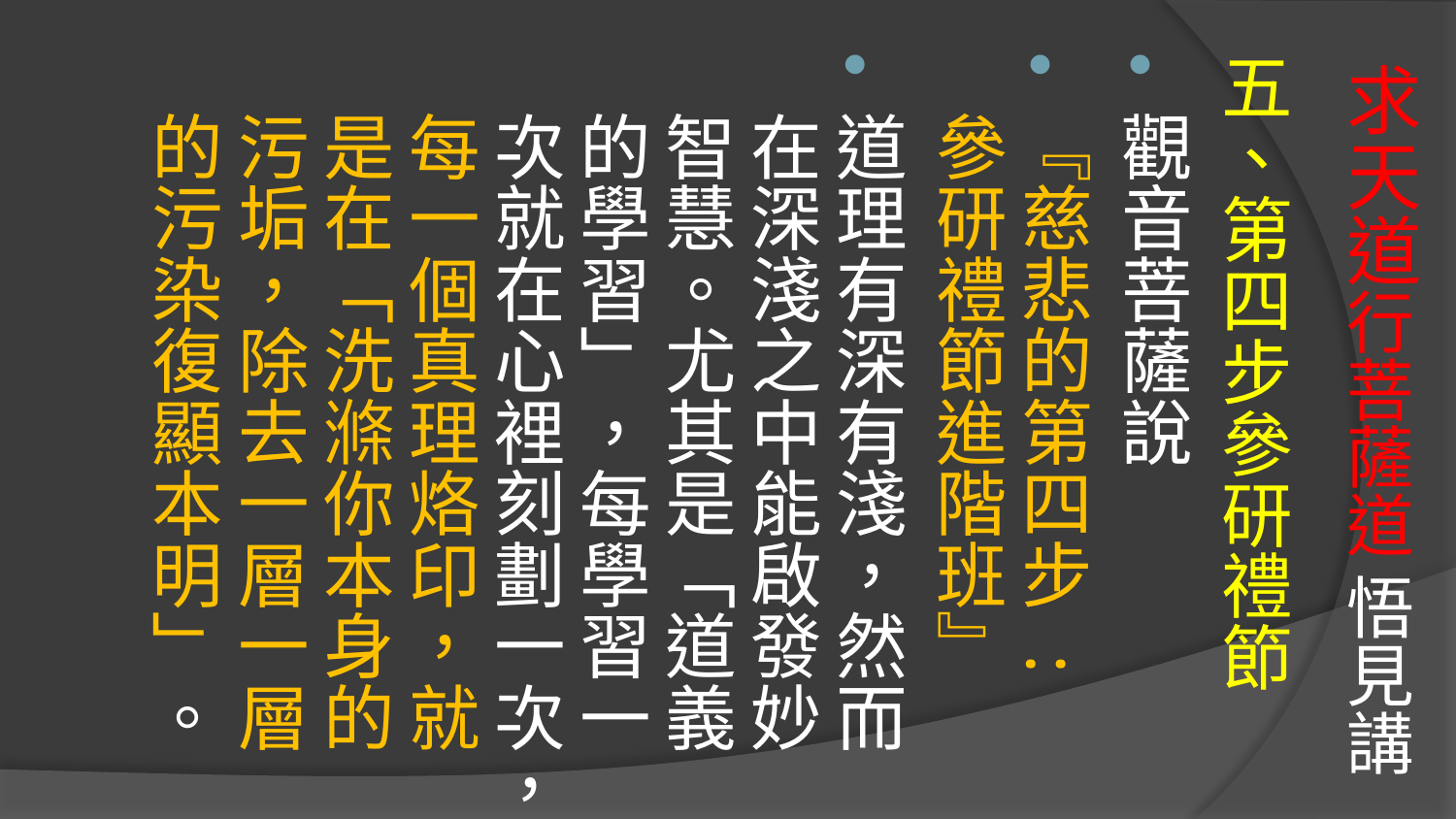

# 求天道行菩薩道 悟見講
五、第四步參研禮節
觀音菩薩說
『慈悲的第四步 : 參研禮節進階班』
道理有深有淺，然而在深淺之中能啟發妙智慧。尤其是「道義的學習」，每學習一次就在心裡刻劃一次，每一個真理烙印，就是在「洗滌你本身的污垢，除去一層一層的污染復顯本明」。